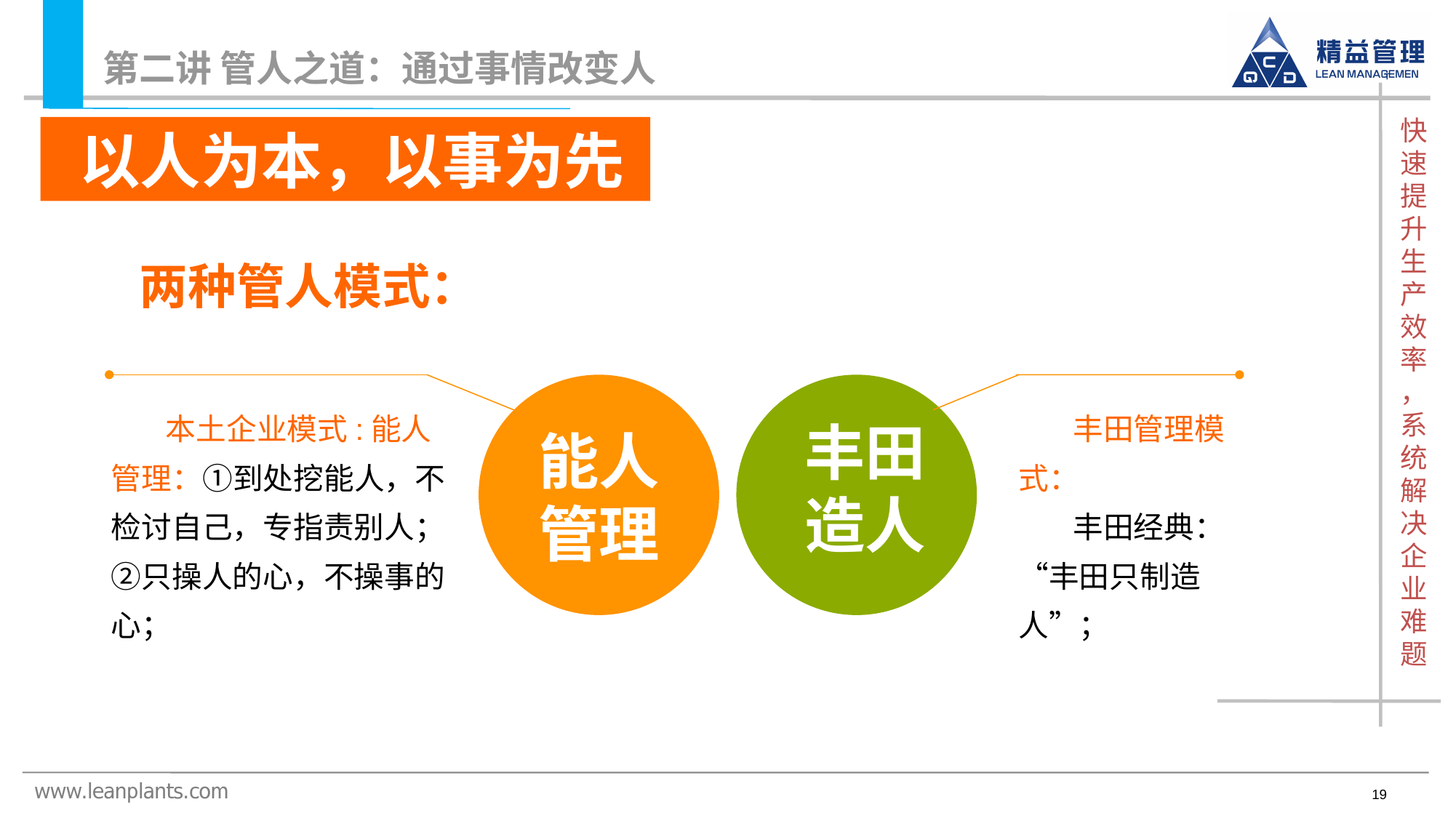

第二讲 管人之道：通过事情改变人

 以人为本，以事为先

两种管人模式：

本土企业模式:能人管理：①到处挖能人，不检讨自己，专指责别人；②只操人的心，不操事的心；
能人
管理

丰田管理模式：
丰田经典：“丰田只制造人”；
丰田
造人